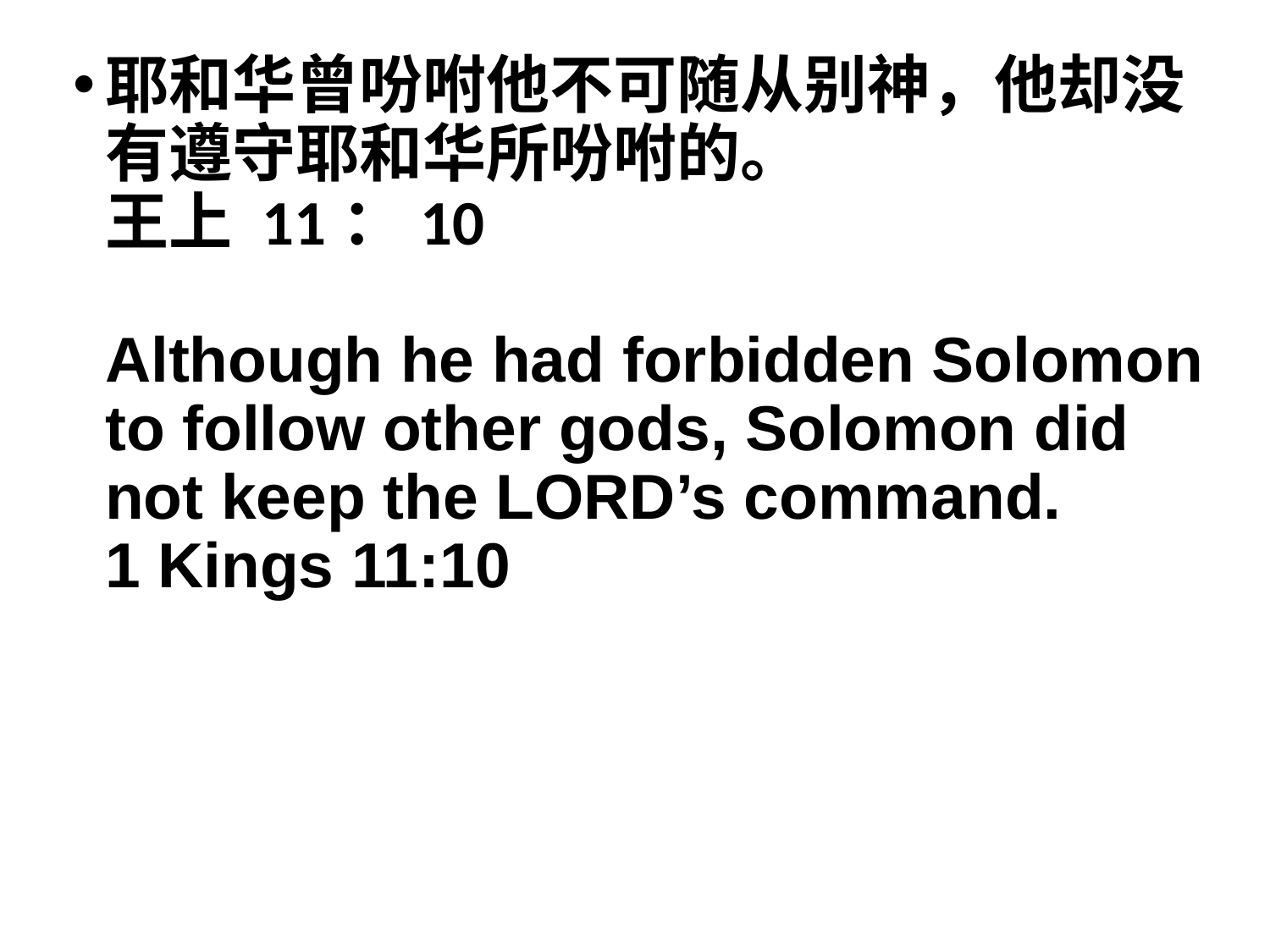

耶和华曾吩咐他不可随从别神，他却没有遵守耶和华所吩咐的。
王上 11：10
Although he had forbidden Solomon to follow other gods, Solomon did not keep the LORD’s command.
1 Kings 11:10